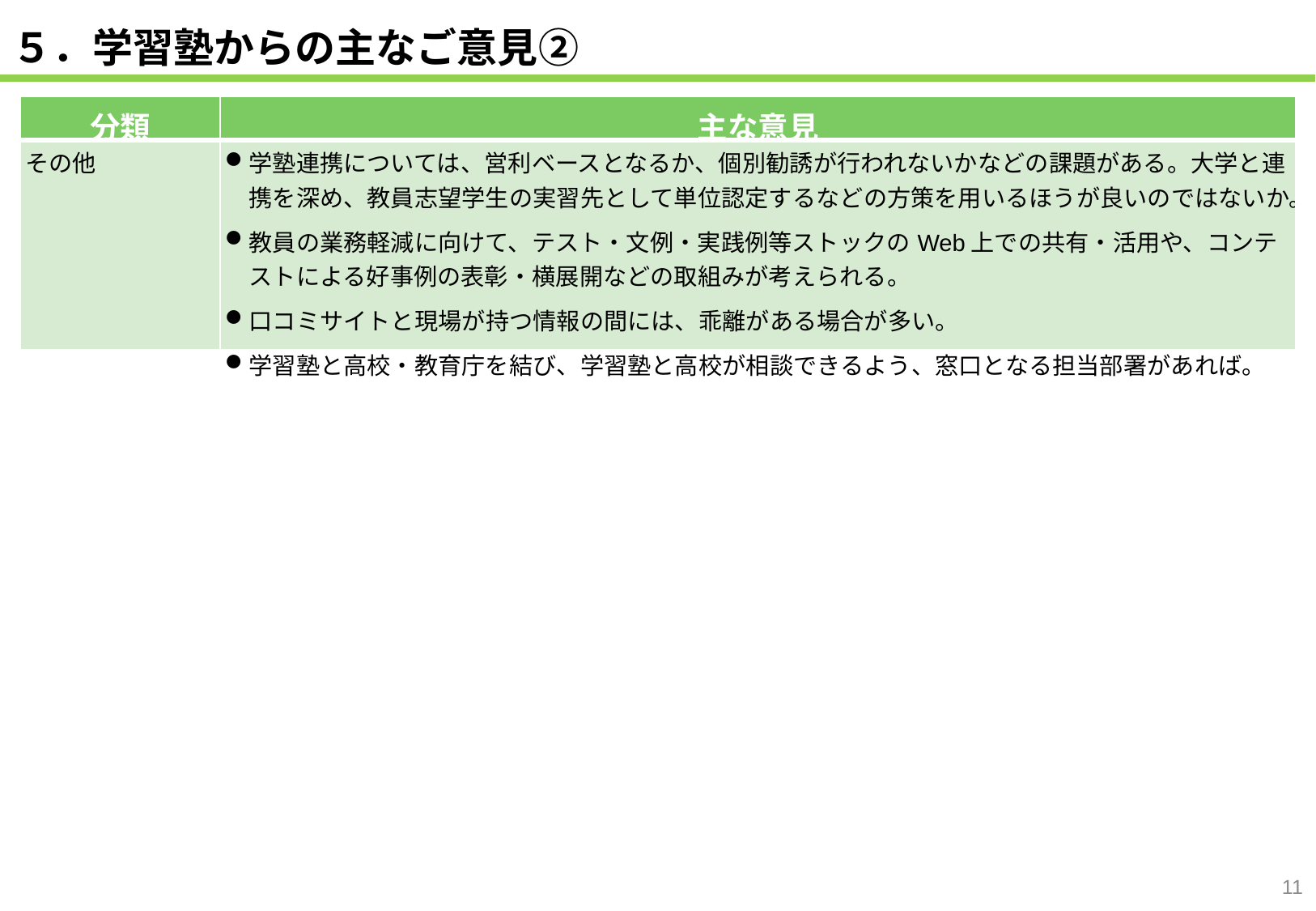

５．学習塾からの主なご意見②
| 分類 | 主な意見 |
| --- | --- |
| その他 | 学塾連携については、営利ベースとなるか、個別勧誘が行われないかなどの課題がある。大学と連携を深め、教員志望学生の実習先として単位認定するなどの方策を用いるほうが良いのではないか。 教員の業務軽減に向けて、テスト・文例・実践例等ストックのWeb上での共有・活用や、コンテストによる好事例の表彰・横展開などの取組みが考えられる。 口コミサイトと現場が持つ情報の間には、乖離がある場合が多い。 学習塾と高校・教育庁を結び、学習塾と高校が相談できるよう、窓口となる担当部署があれば。 |
11